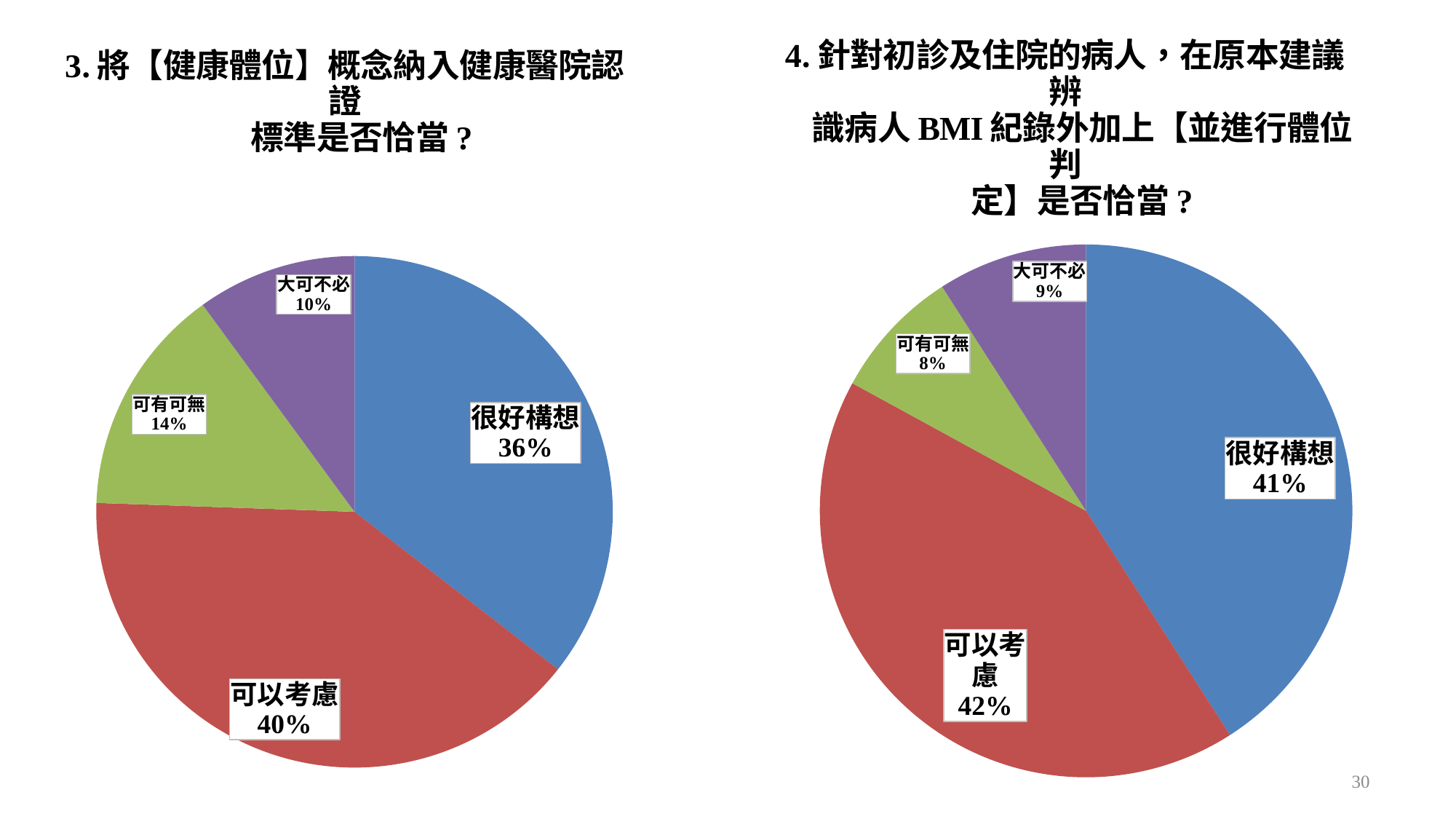

### Chart: 4.針對初診及住院的病人，在原本建議辨
   識病人BMI紀錄外加上【並進行體位判
   定】是否恰當?

| Category |  |
|---|---|
| 很好構想 | 0.4090909090909091 |
| 可以考慮 | 0.42045454545454547 |
| 可有可無 | 0.07954545454545454 |
| 大可不必 | 0.09090909090909091 |

### Chart: 3.將【健康體位】概念納入健康醫院認證
   標準是否恰當?

| Category |  |
|---|---|
| 很好構想 | 0.35555555555555557 |
| 可以考慮 | 0.4 |
| 可有可無 | 0.14444444444444443 |
| 大可不必 | 0.1 |
30